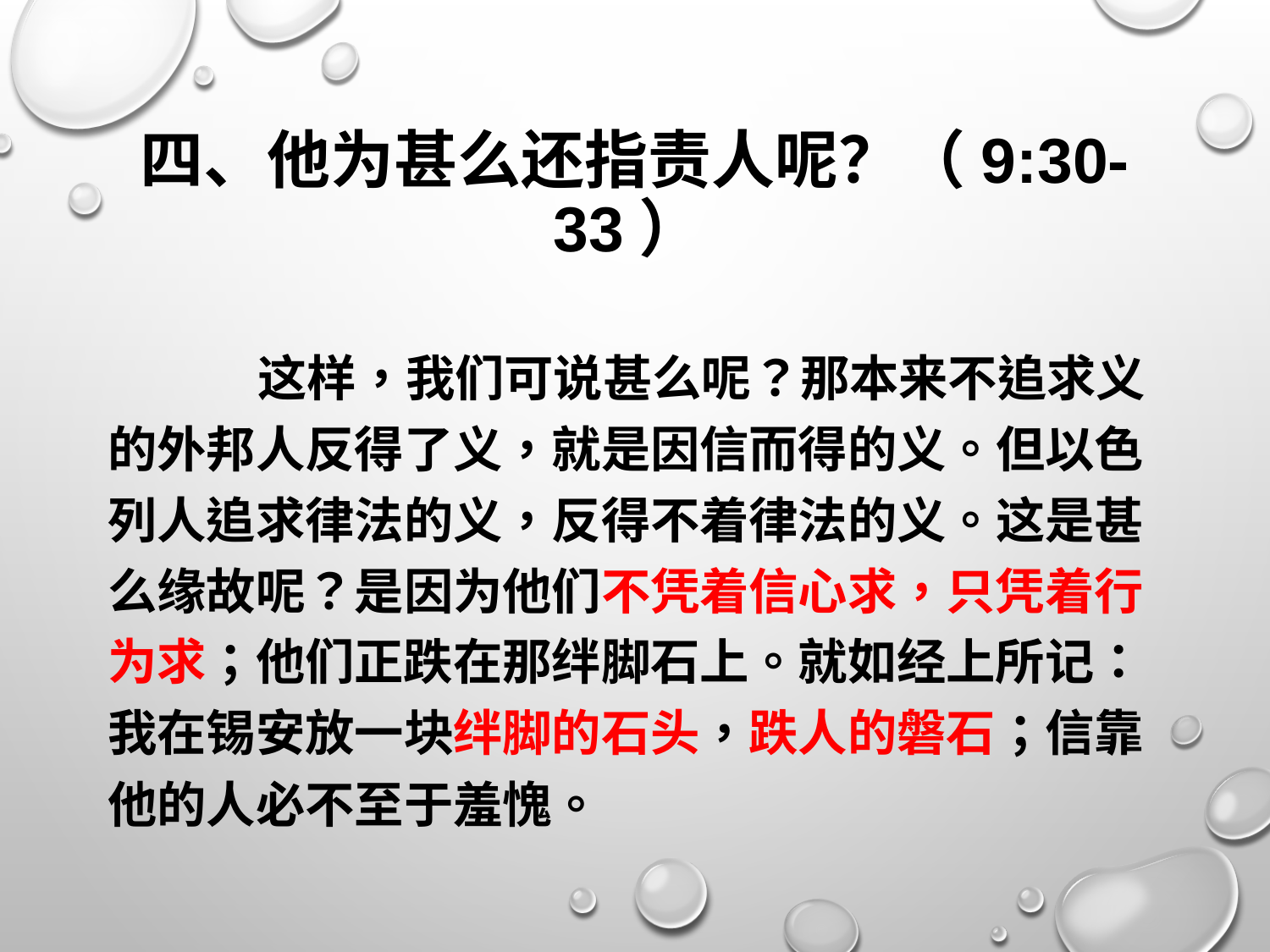

# 四、他为甚么还指责人呢？（9:30-33）
	 这样，我们可说甚么呢？那本来不追求义的外邦人反得了义，就是因信而得的义。但以色列人追求律法的义，反得不着律法的义。这是甚么缘故呢？是因为他们不凭着信心求，只凭着行为求；他们正跌在那绊脚石上。就如经上所记：我在锡安放一块绊脚的石头，跌人的磐石；信靠他的人必不至于羞愧。